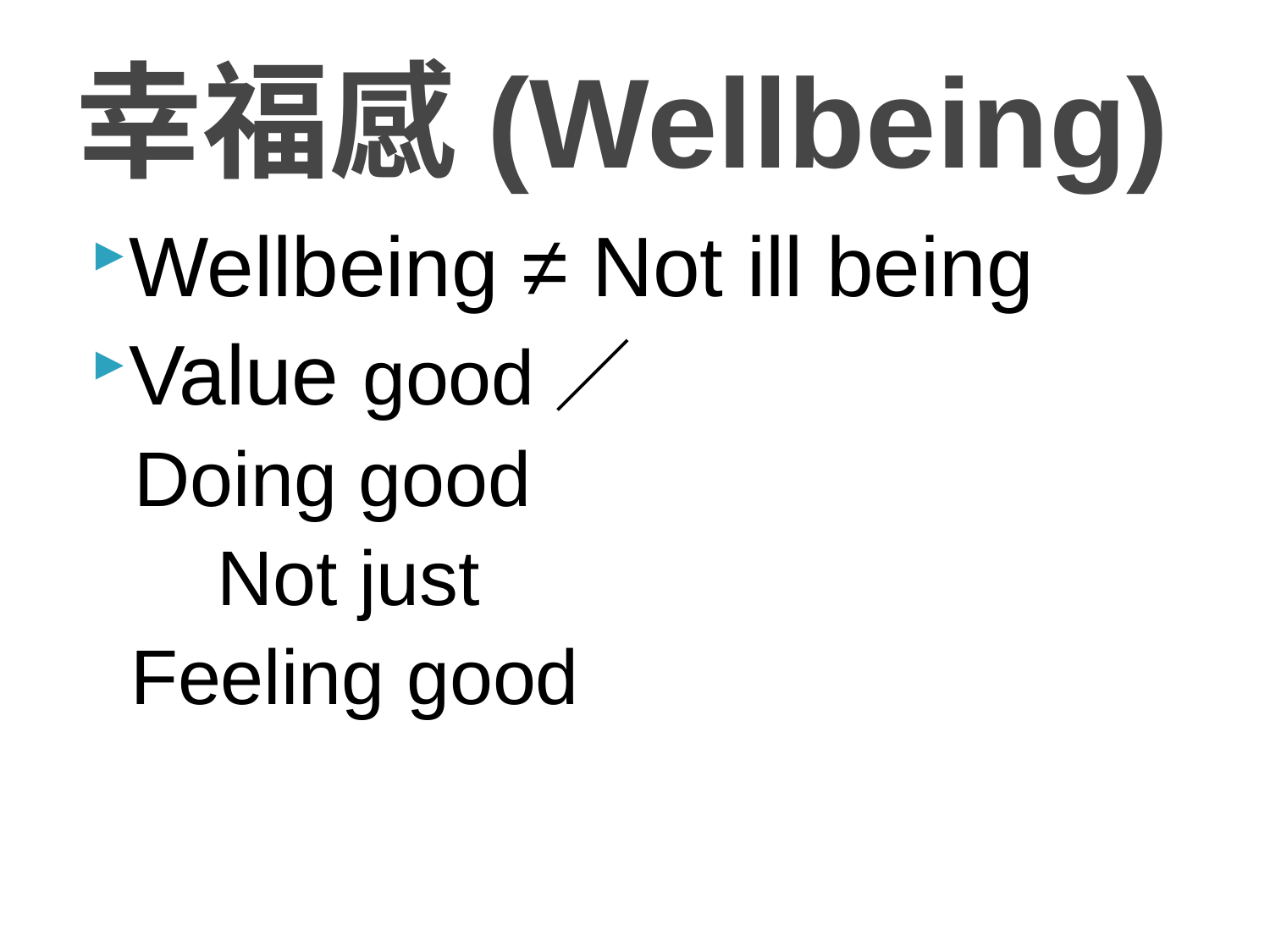

# 幸福感(Wellbeing)
Wellbeing ≠ Not ill being
Value good／
  Doing good
    Not just
Feeling good